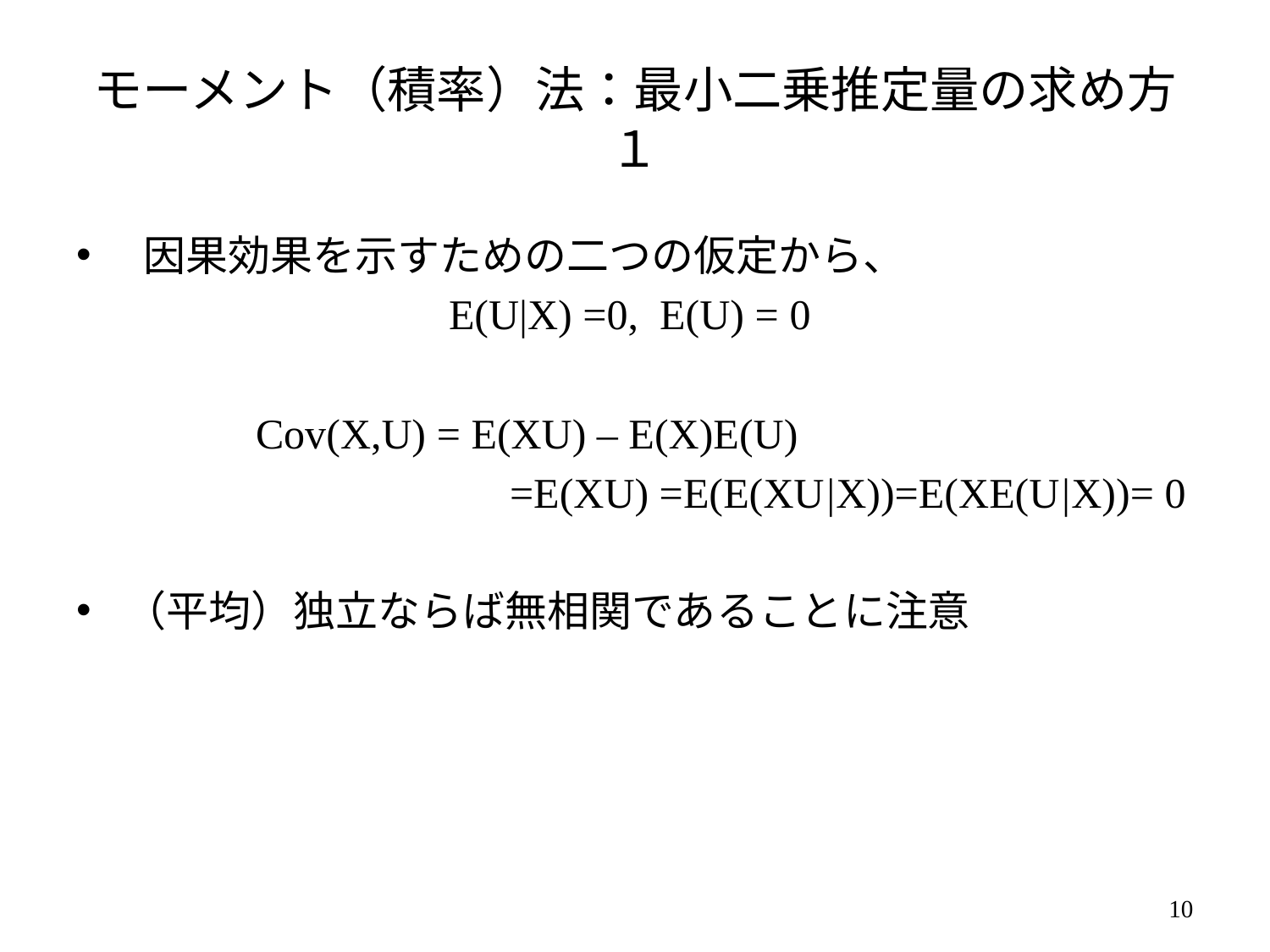

# モーメント（積率）法：最小二乗推定量の求め方１
 因果効果を示すための二つの仮定から、
E(U|X) =0,  E(U) = 0

　　　　Cov(X,U) = E(XU) – E(X)E(U)
　　　　　　　　　　=E(XU) =E(E(XU|X))=E(XE(U|X))= 0

（平均）独立ならば無相関であることに注意
10